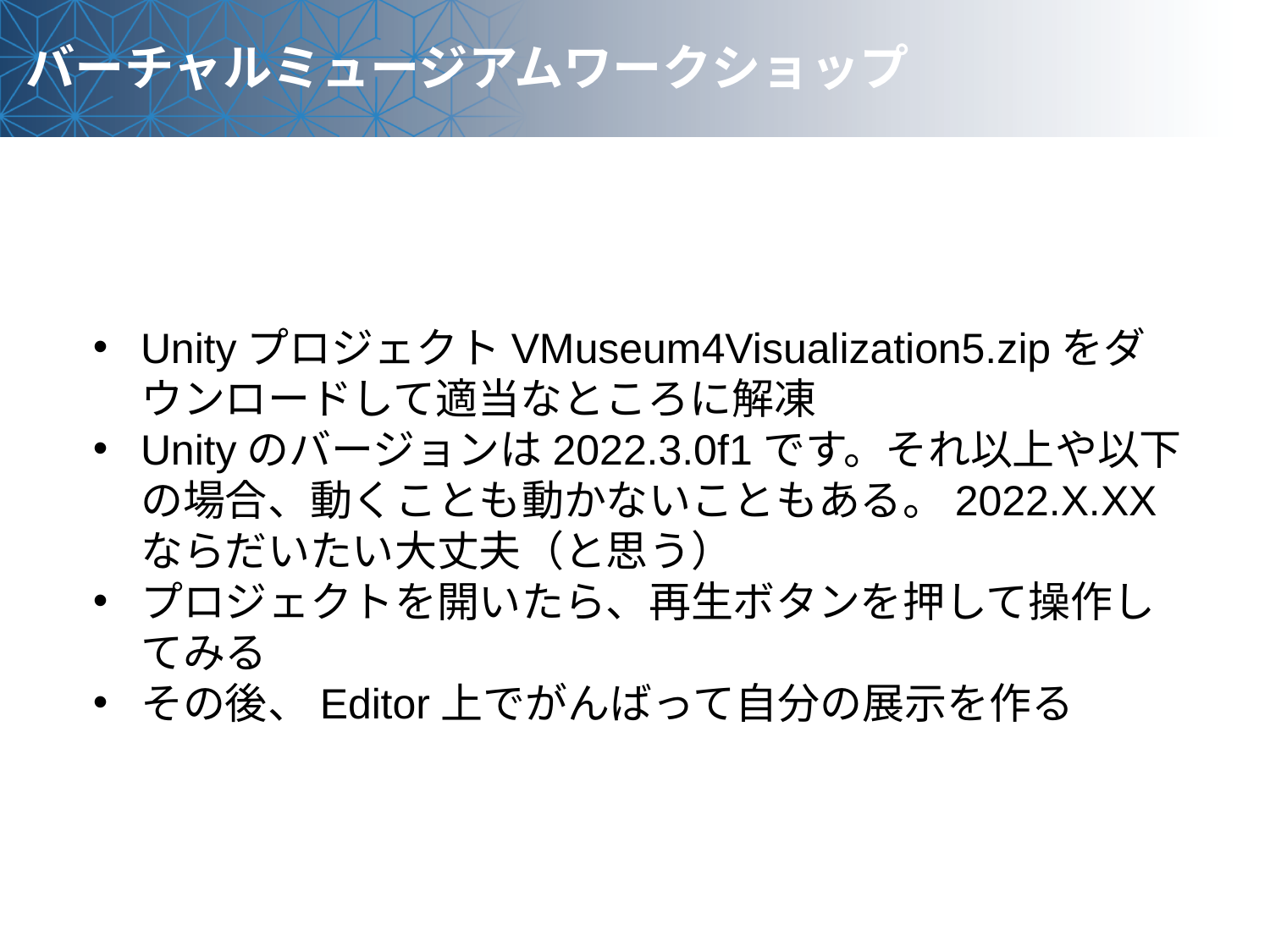

バーチャルミュージアムワークショップ
UnityプロジェクトVMuseum4Visualization5.zipをダウンロードして適当なところに解凍
Unityのバージョンは2022.3.0f1です。それ以上や以下の場合、動くことも動かないこともある。2022.X.XXならだいたい大丈夫（と思う）
プロジェクトを開いたら、再生ボタンを押して操作してみる
その後、Editor上でがんばって自分の展示を作る